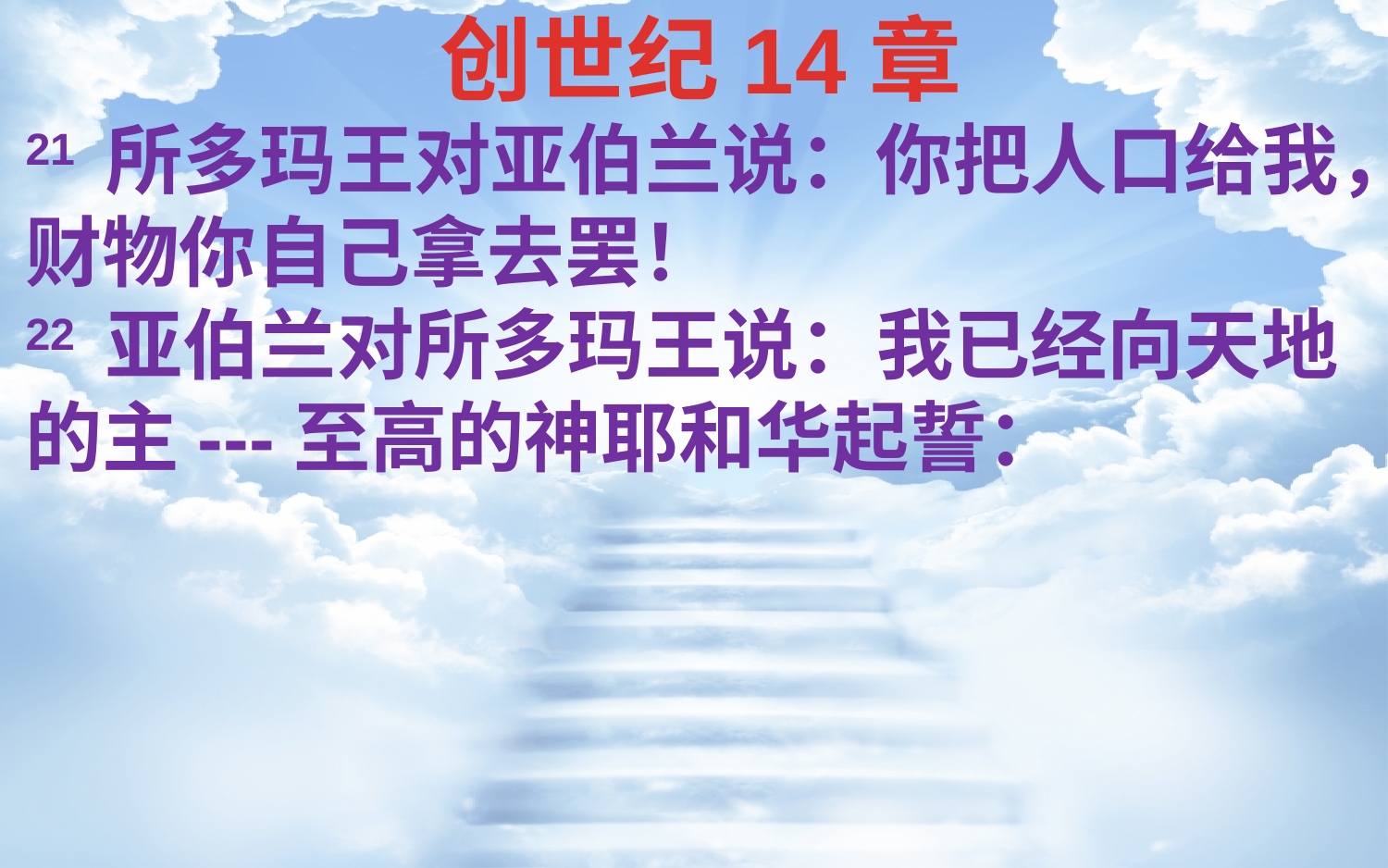

创世纪14章
21 所多玛王对亚伯兰说：你把人口给我，财物你自己拿去罢！
22 亚伯兰对所多玛王说：我已经向天地的主---至高的神耶和华起誓：